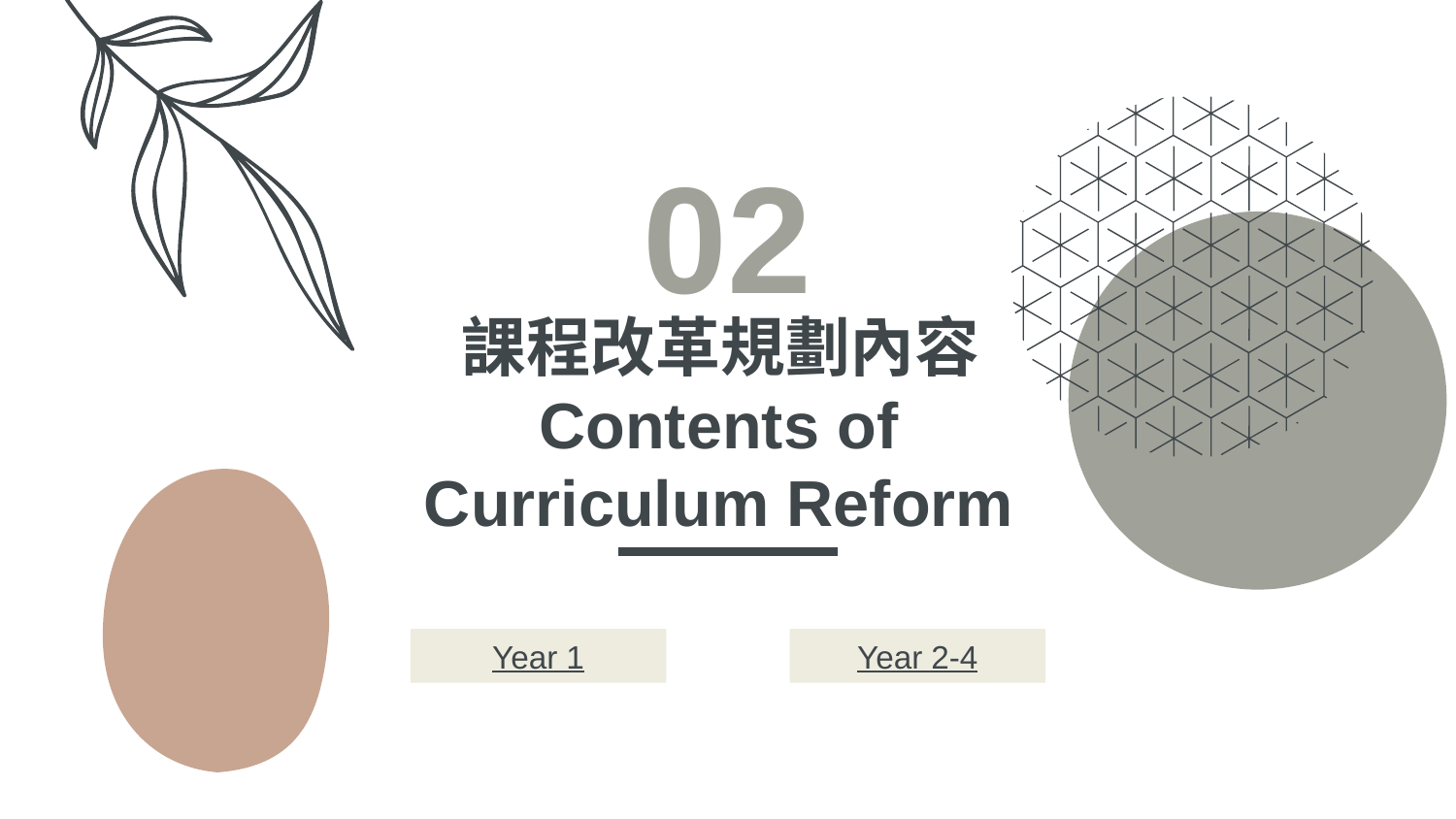

02
# 課程改革規劃內容 Contents of Curriculum Reform

Year 1
Year 2-4